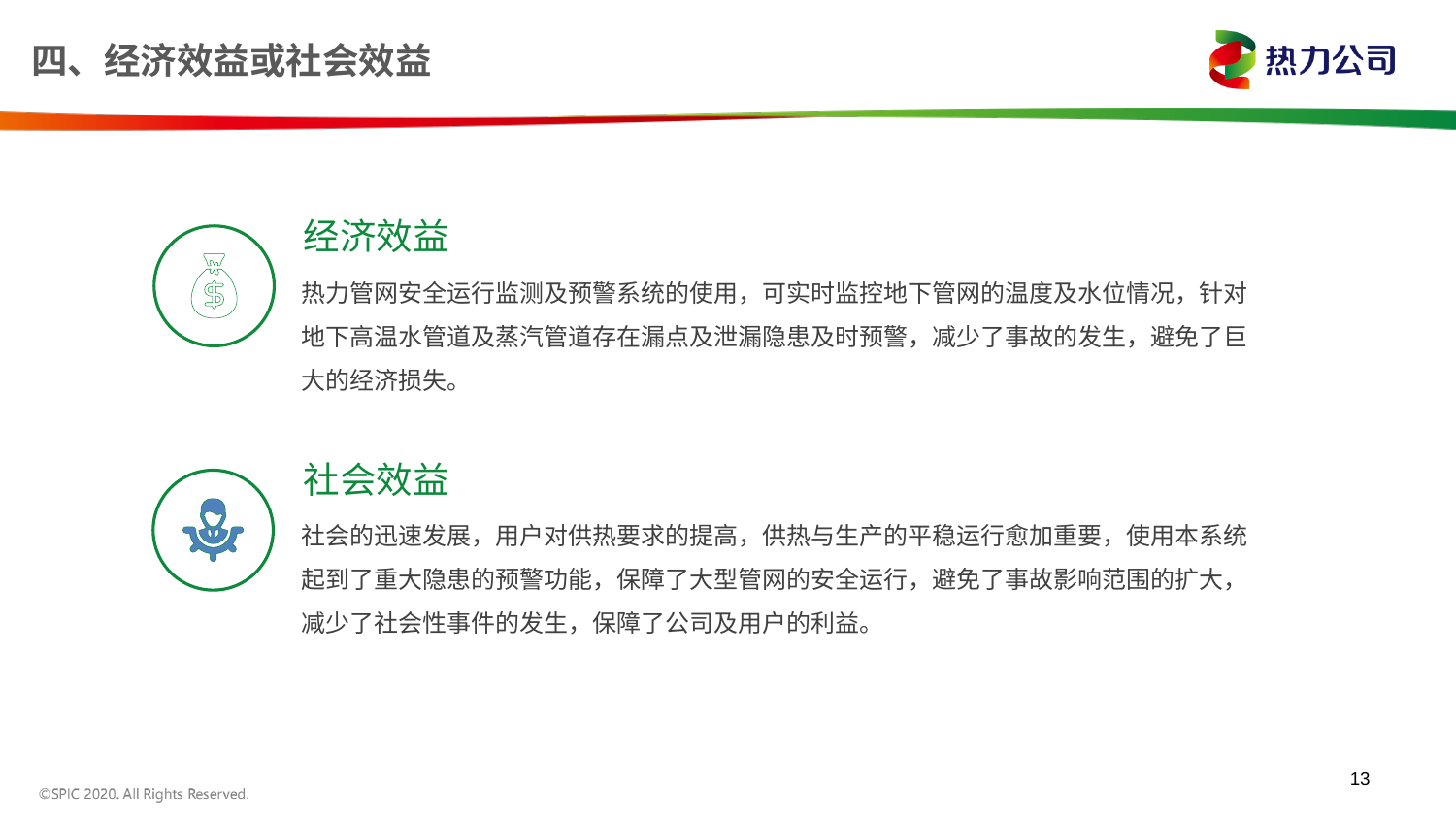

四、经济效益或社会效益

经济效益

热力管网安全运行监测及预警系统的使用，可实时监控地下管网的温度及水位情况，针对地下高温水管道及蒸汽管道存在漏点及泄漏隐患及时预警，减少了事故的发生，避免了巨大的经济损失。
社会效益

社会的迅速发展，用户对供热要求的提高，供热与生产的平稳运行愈加重要，使用本系统起到了重大隐患的预警功能，保障了大型管网的安全运行，避免了事故影响范围的扩大，减少了社会性事件的发生，保障了公司及用户的利益。
13